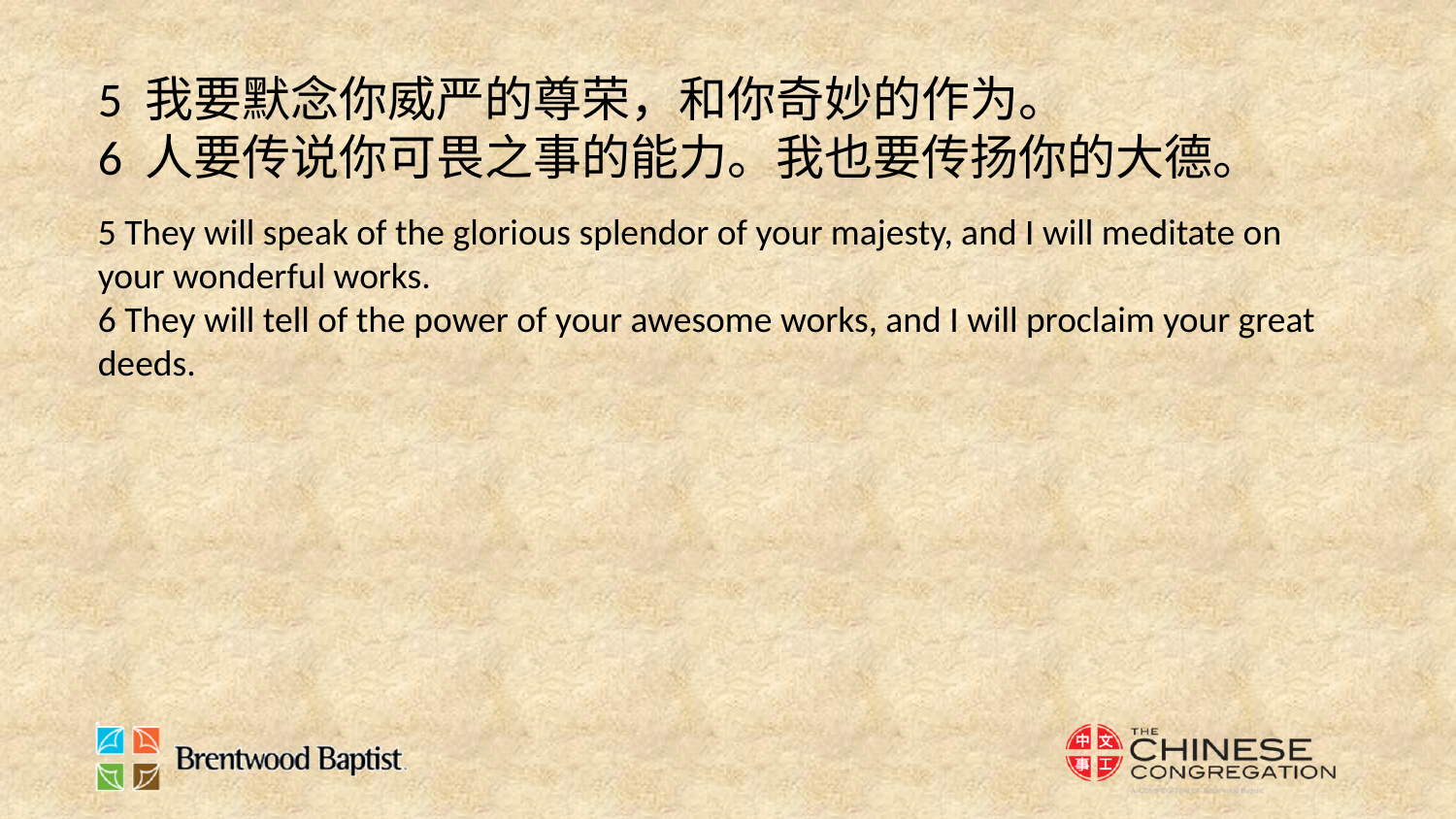

5 我要默念你威严的尊荣，和你奇妙的作为。
6 人要传说你可畏之事的能力。我也要传扬你的大德。

5 They will speak of the glorious splendor of your majesty, and I will meditate on your wonderful works.
6 They will tell of the power of your awesome works, and I will proclaim your great deeds.